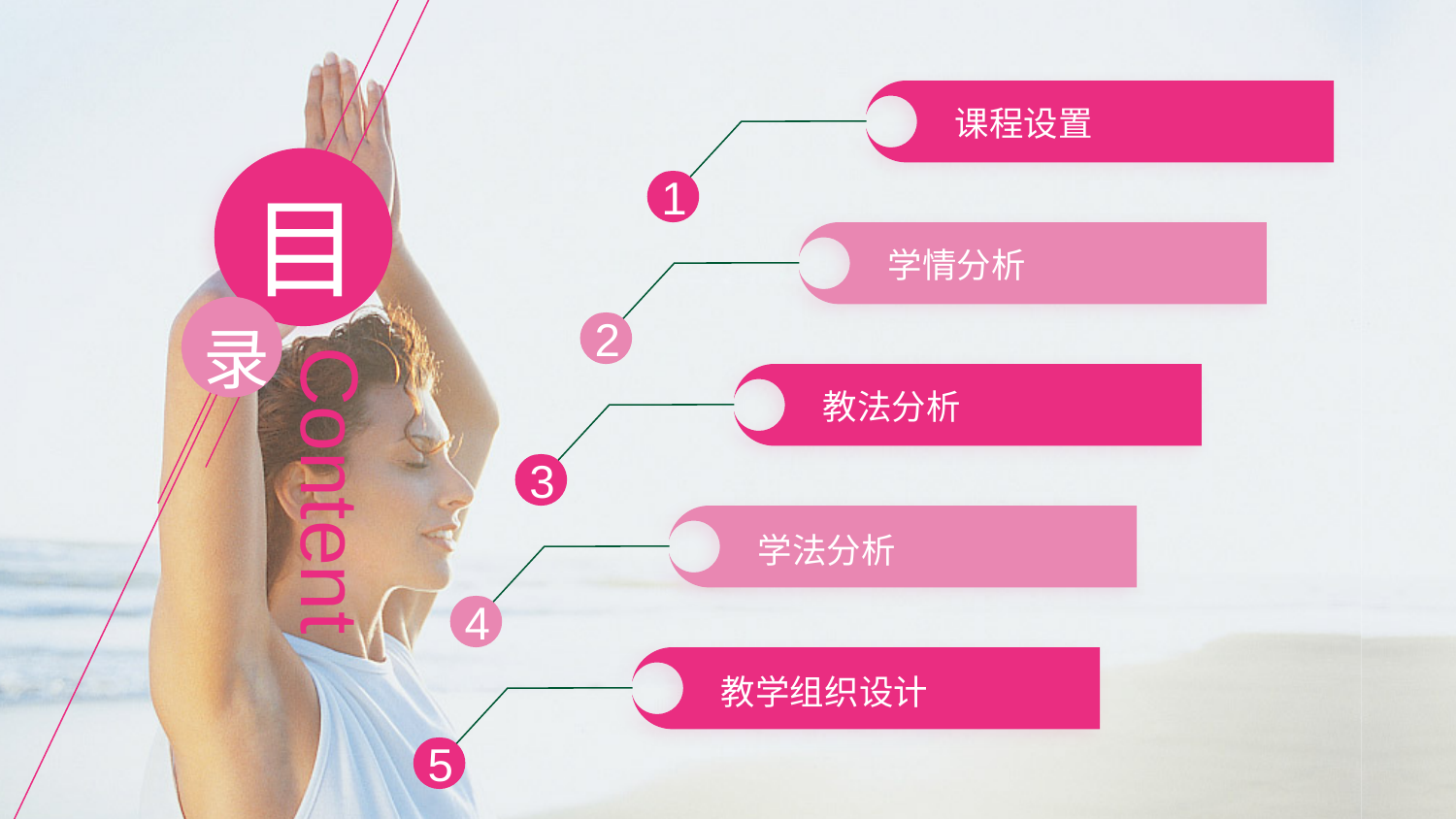

1
课程设置

目

2
学情分析

录
Contents

3
教法分析

4
学法分析

5
教学组织设计